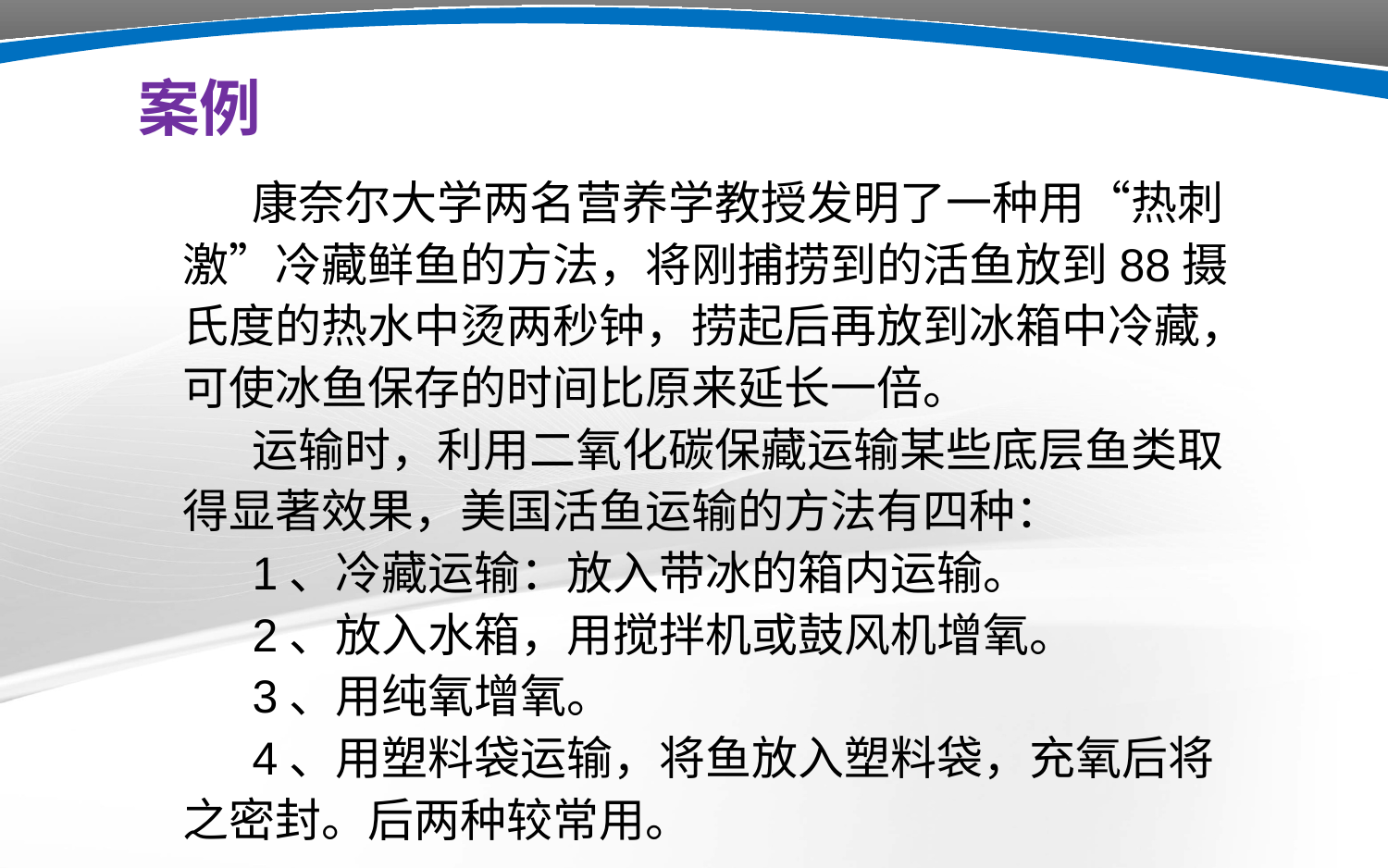

案例
康奈尔大学两名营养学教授发明了一种用“热刺激”冷藏鲜鱼的方法，将刚捕捞到的活鱼放到88摄氏度的热水中烫两秒钟，捞起后再放到冰箱中冷藏，可使冰鱼保存的时间比原来延长一倍。
运输时，利用二氧化碳保藏运输某些底层鱼类取得显著效果，美国活鱼运输的方法有四种：
1、冷藏运输：放入带冰的箱内运输。
2、放入水箱，用搅拌机或鼓风机增氧。
3、用纯氧增氧。
4、用塑料袋运输，将鱼放入塑料袋，充氧后将之密封。后两种较常用。